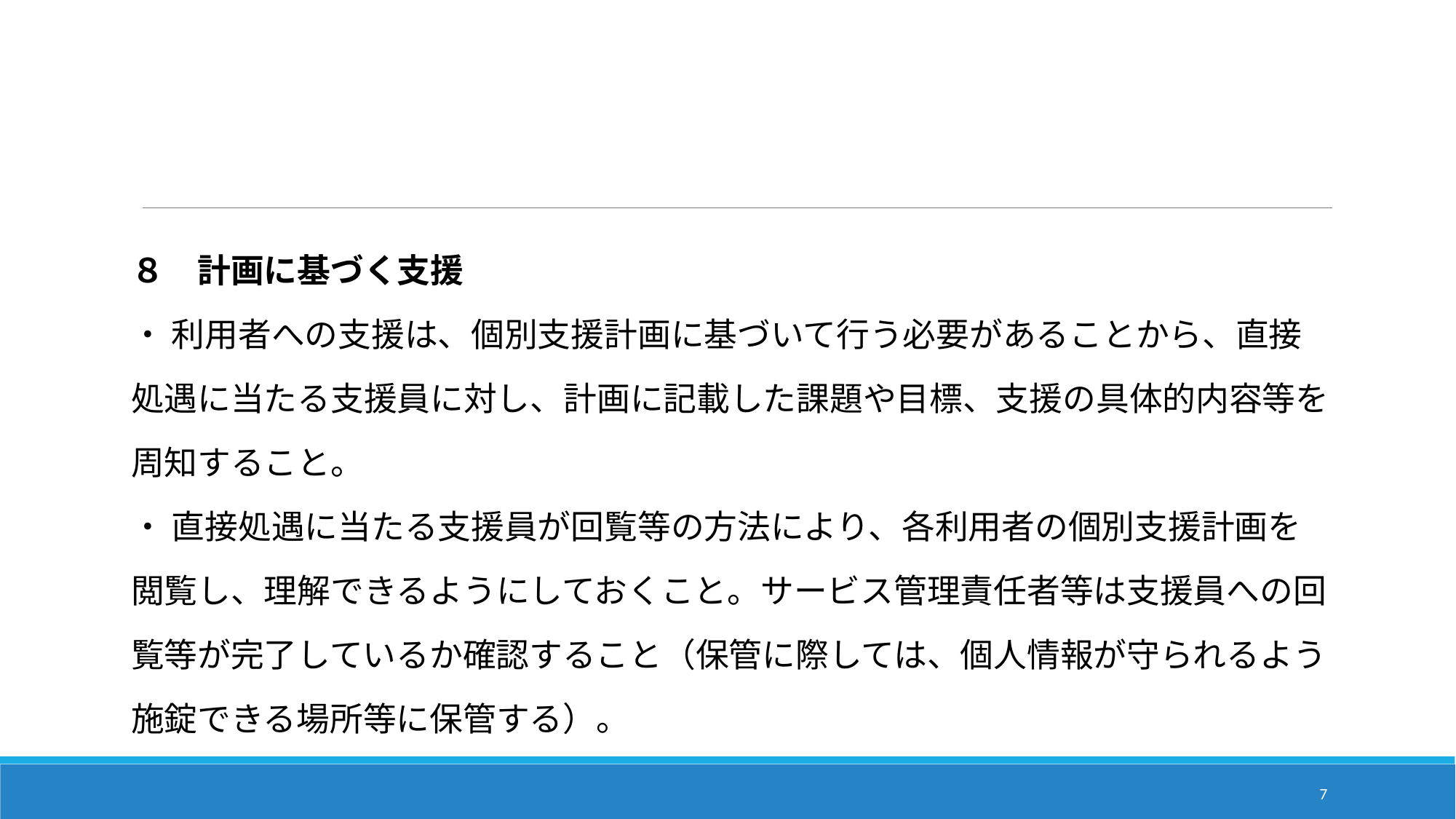

８　計画に基づく支援
・ 利用者への支援は、個別支援計画に基づいて行う必要があることから、直接処遇に当たる支援員に対し、計画に記載した課題や目標、支援の具体的内容等を周知すること。
・ 直接処遇に当たる支援員が回覧等の方法により、各利用者の個別支援計画を閲覧し、理解できるようにしておくこと。サービス管理責任者等は支援員への回覧等が完了しているか確認すること（保管に際しては、個人情報が守られるよう施錠できる場所等に保管する）。
7